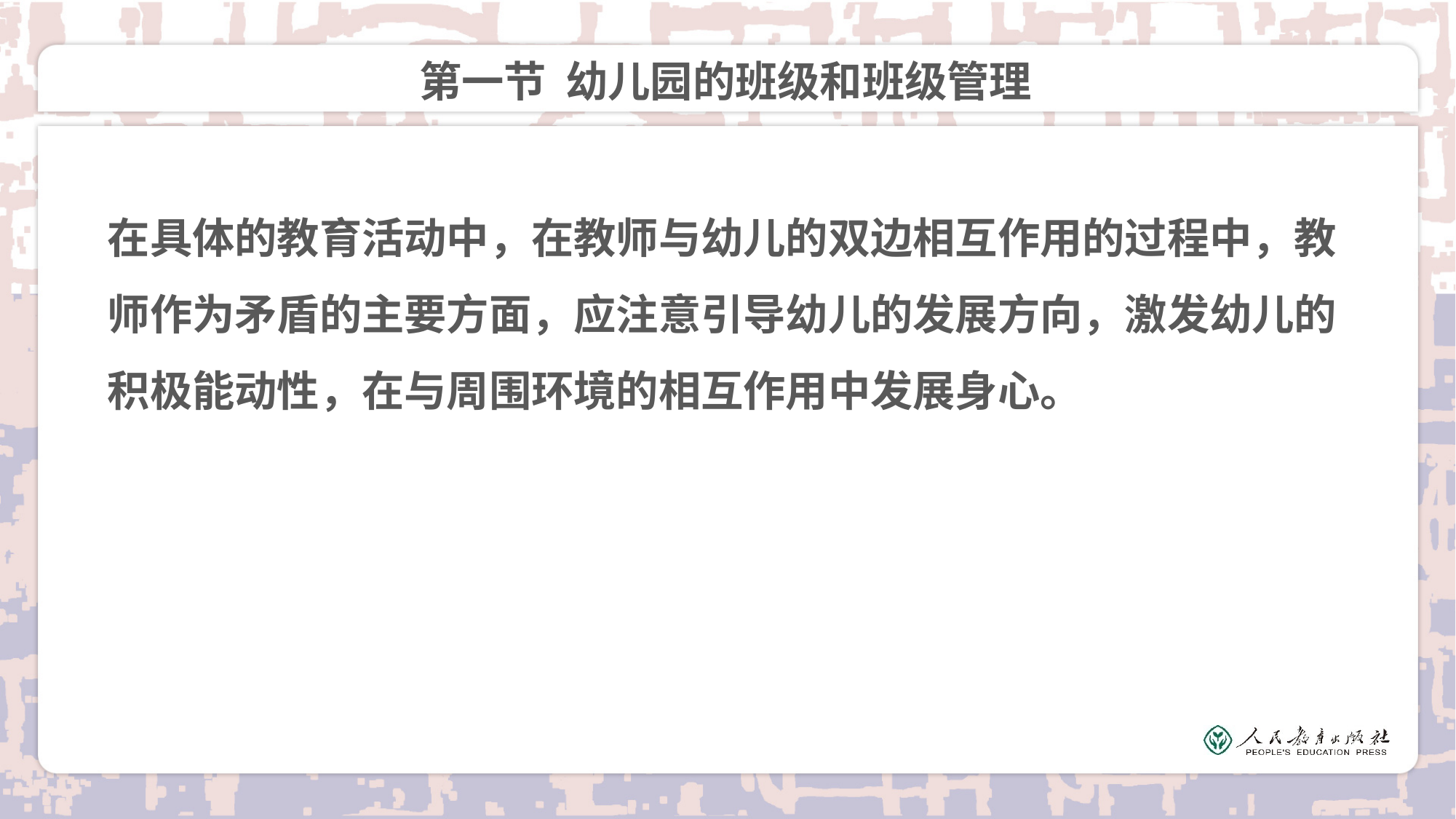

# 第一节  幼儿园的班级和班级管理
在具体的教育活动中，在教师与幼儿的双边相互作用的过程中，教师作为矛盾的主要方面，应注意引导幼儿的发展方向，激发幼儿的积极能动性，在与周围环境的相互作用中发展身心。